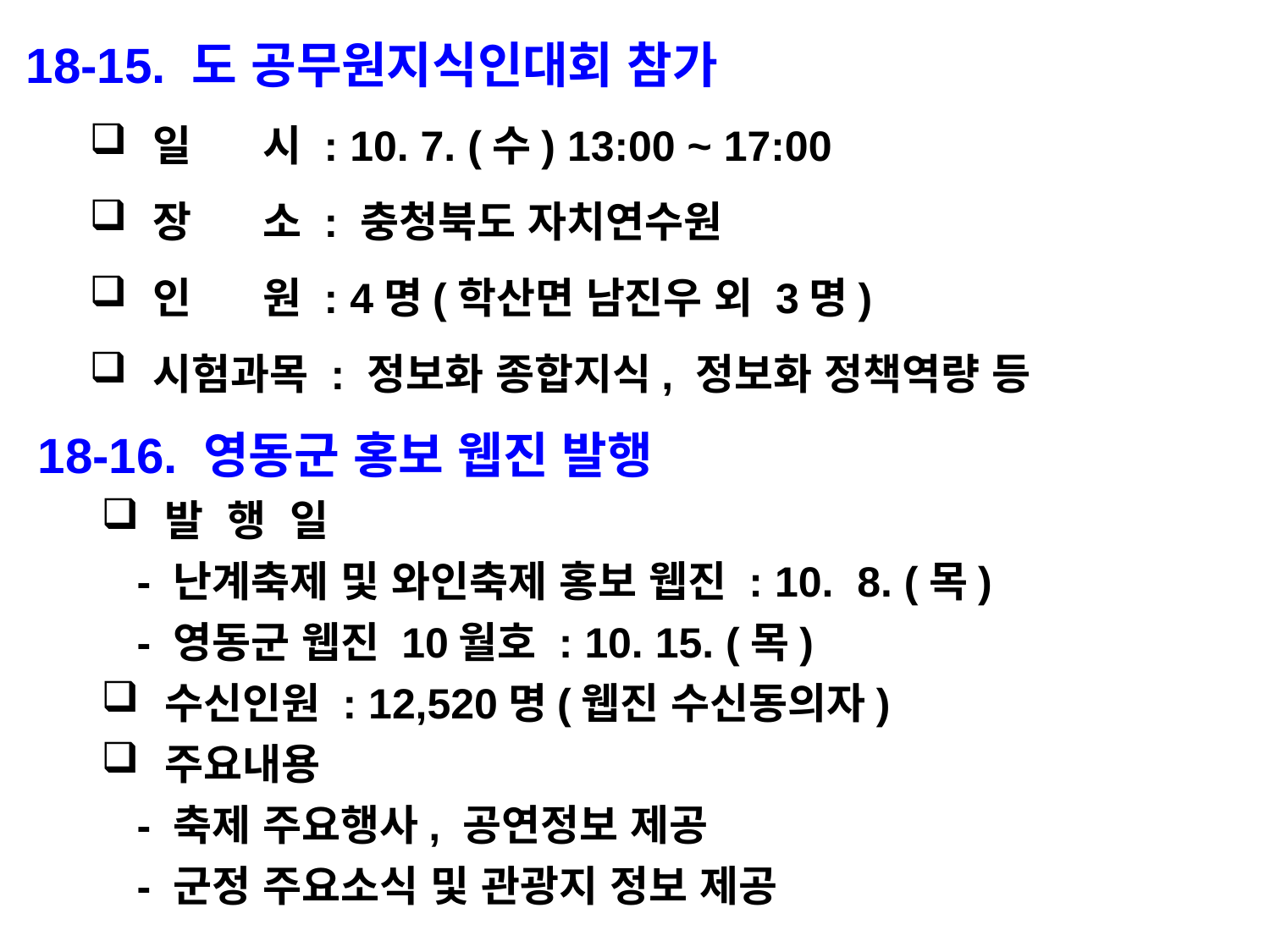

18-15. 도 공무원지식인대회 참가
일      시 : 10. 7. (수) 13:00 ~ 17:00
장      소 : 충청북도 자치연수원
인      원 : 4명(학산면 남진우 외 3명)
시험과목 : 정보화 종합지식, 정보화 정책역량 등
18-16. 영동군 홍보 웹진 발행
발  행  일
   - 난계축제 및 와인축제 홍보 웹진 : 10.  8. (목)
   - 영동군 웹진 10월호 : 10. 15. (목)
수신인원 : 12,520명(웹진 수신동의자)
주요내용
   - 축제 주요행사, 공연정보 제공
   - 군정 주요소식 및 관광지 정보 제공